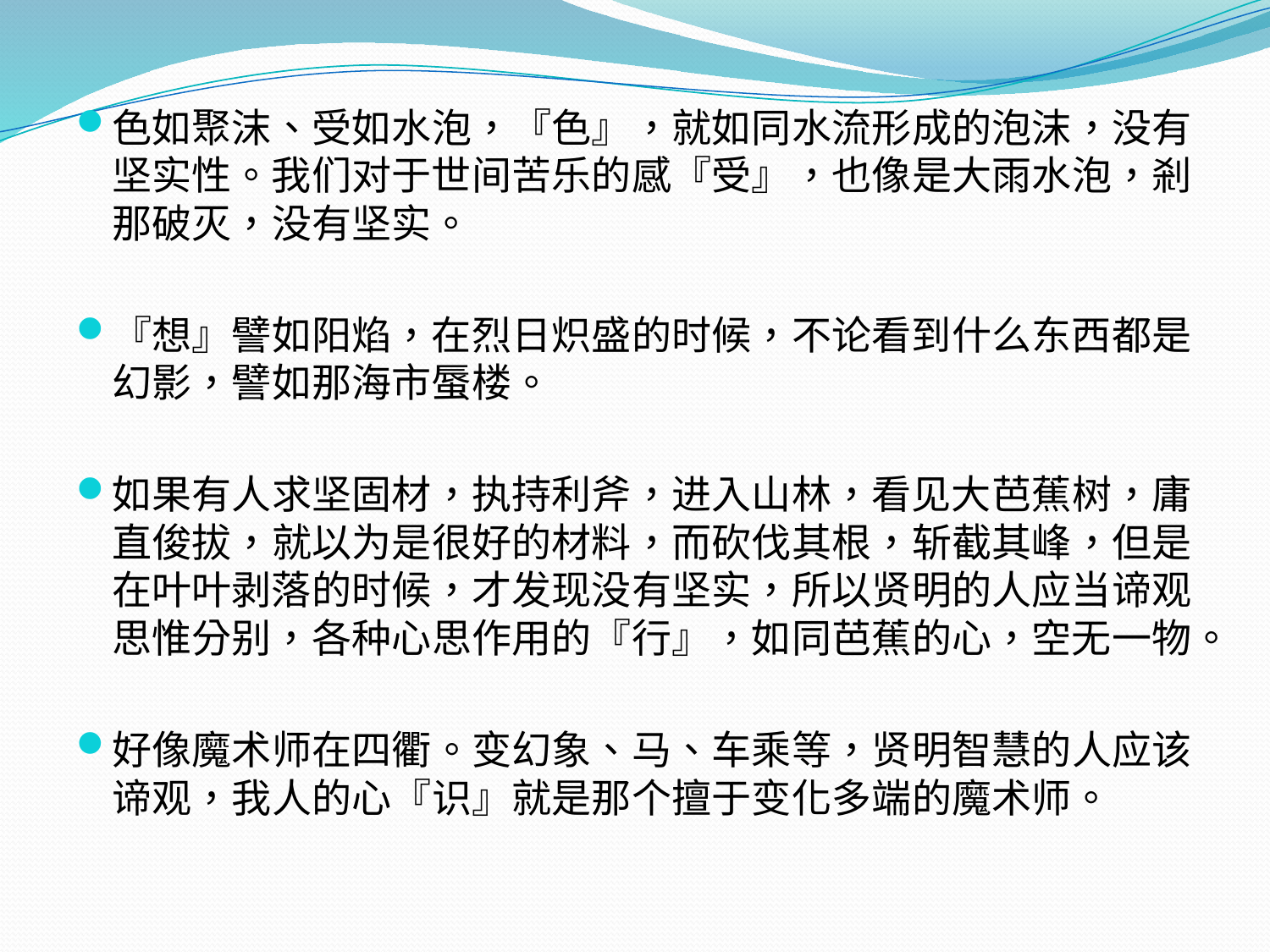

色如聚沫、受如水泡，『色』，就如同水流形成的泡沫，没有坚实性。我们对于世间苦乐的感『受』，也像是大雨水泡，剎那破灭，没有坚实。

『想』譬如阳焰，在烈日炽盛的时候，不论看到什么东西都是幻影，譬如那海市蜃楼。

如果有人求坚固材，执持利斧，进入山林，看见大芭蕉树，庸直俊拔，就以为是很好的材料，而砍伐其根，斩截其峰，但是在叶叶剥落的时候，才发现没有坚实，所以贤明的人应当谛观思惟分别，各种心思作用的『行』，如同芭蕉的心，空无一物。

好像魔术师在四衢。变幻象、马、车乘等，贤明智慧的人应该谛观，我人的心『识』就是那个擅于变化多端的魔术师。